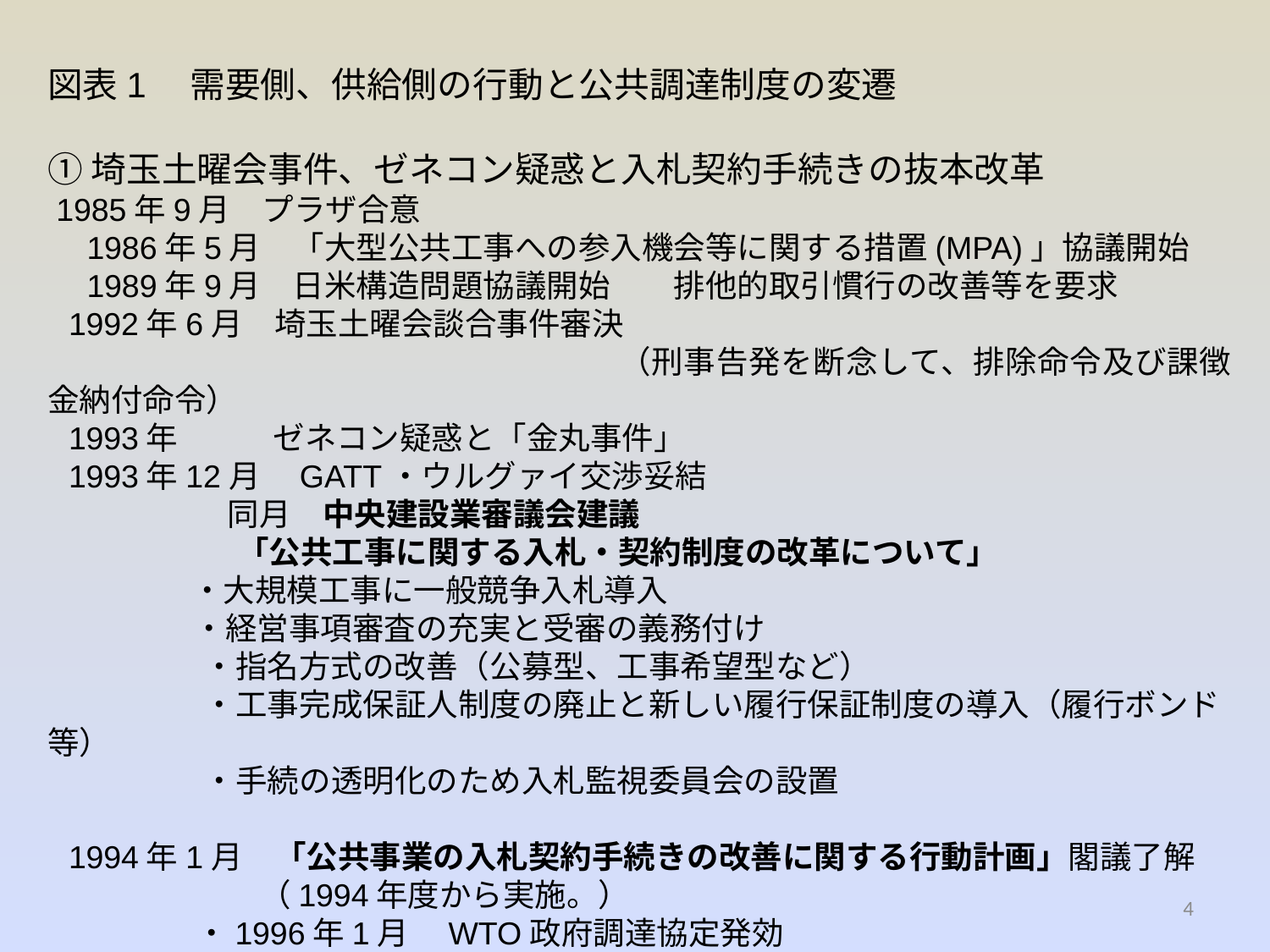

図表1　需要側、供給側の行動と公共調達制度の変遷

①埼玉土曜会事件、ゼネコン疑惑と入札契約手続きの抜本改革
 1985年9月　プラザ合意
　1986年5月　「大型公共工事への参入機会等に関する措置(MPA)」協議開始
　1989年9月　日米構造問題協議開始　　排他的取引慣行の改善等を要求
1992年6月　埼玉土曜会談合事件審決
　　　　　　　　　　　　　　　　　（刑事告発を断念して、排除命令及び課徴金納付命令）
1993年　　　ゼネコン疑惑と「金丸事件」
1993年12月　GATT・ウルグァイ交渉妥結
　　　　　同月　中央建設業審議会建議
                  　「公共工事に関する入札・契約制度の改革について」
                ・大規模工事に一般競争入札導入
　             ・経営事項審査の充実と受審の義務付け
　　          ・指名方式の改善（公募型、工事希望型など）
　　          ・工事完成保証人制度の廃止と新しい履行保証制度の導入（履行ボンド等）
　　          ・手続の透明化のため入札監視委員会の設置

1994年1月　「公共事業の入札契約手続きの改善に関する行動計画」閣議了解
　　　　　　（1994年度から実施。）
・1996年1月　WTO政府調達協定発効

4